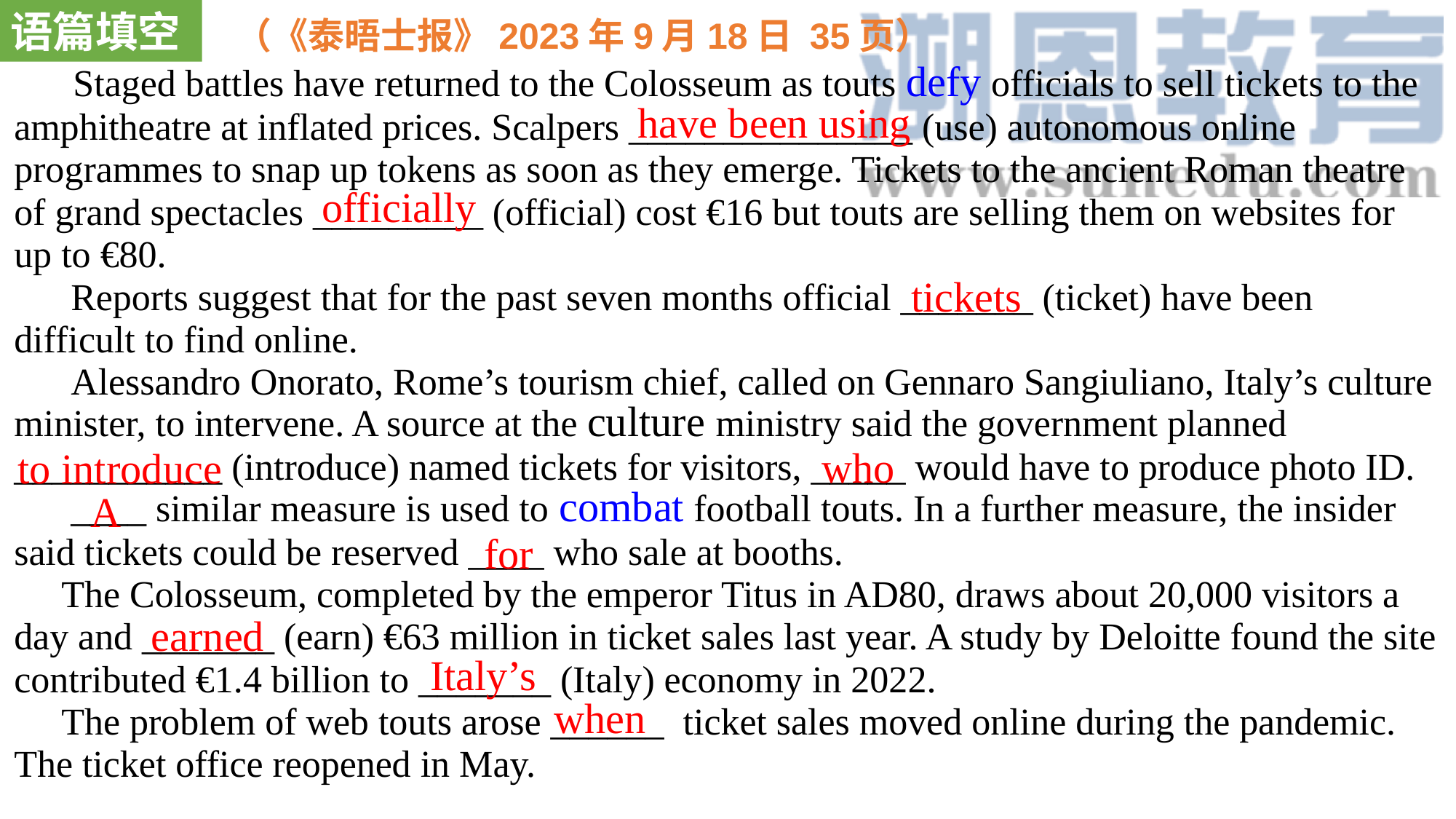

语篇填空
（《泰晤士报》2023年9月18日 35页）
      Staged battles have returned to the Colosseum as touts defy officials to sell tickets to the amphitheatre at inflated prices. Scalpers _______________ (use) autonomous online programmes to snap up tokens as soon as they emerge. Tickets to the ancient Roman theatre of grand spectacles _________ (official) cost €16 but touts are selling them on websites for up to €80.
      Reports suggest that for the past seven months official _______ (ticket) have been difficult to find online.
      Alessandro Onorato, Rome’s tourism chief, called on Gennaro Sangiuliano, Italy’s culture minister, to intervene. A source at the culture ministry said the government planned ___________ (introduce) named tickets for visitors, _____ would have to produce photo ID.
      ____ similar measure is used to combat football touts. In a further measure, the insider said tickets could be reserved ____ who sale at booths.
     The Colosseum, completed by the emperor Titus in AD80, draws about 20,000 visitors a day and _______ (earn) €63 million in ticket sales last year. A study by Deloitte found the site contributed €1.4 billion to _______ (Italy) economy in 2022.
     The problem of web touts arose ______  ticket sales moved online during the pandemic. The ticket office reopened in May.
have been using
officially
tickets
who
to introduce
A
for
earned
Italy’s
when